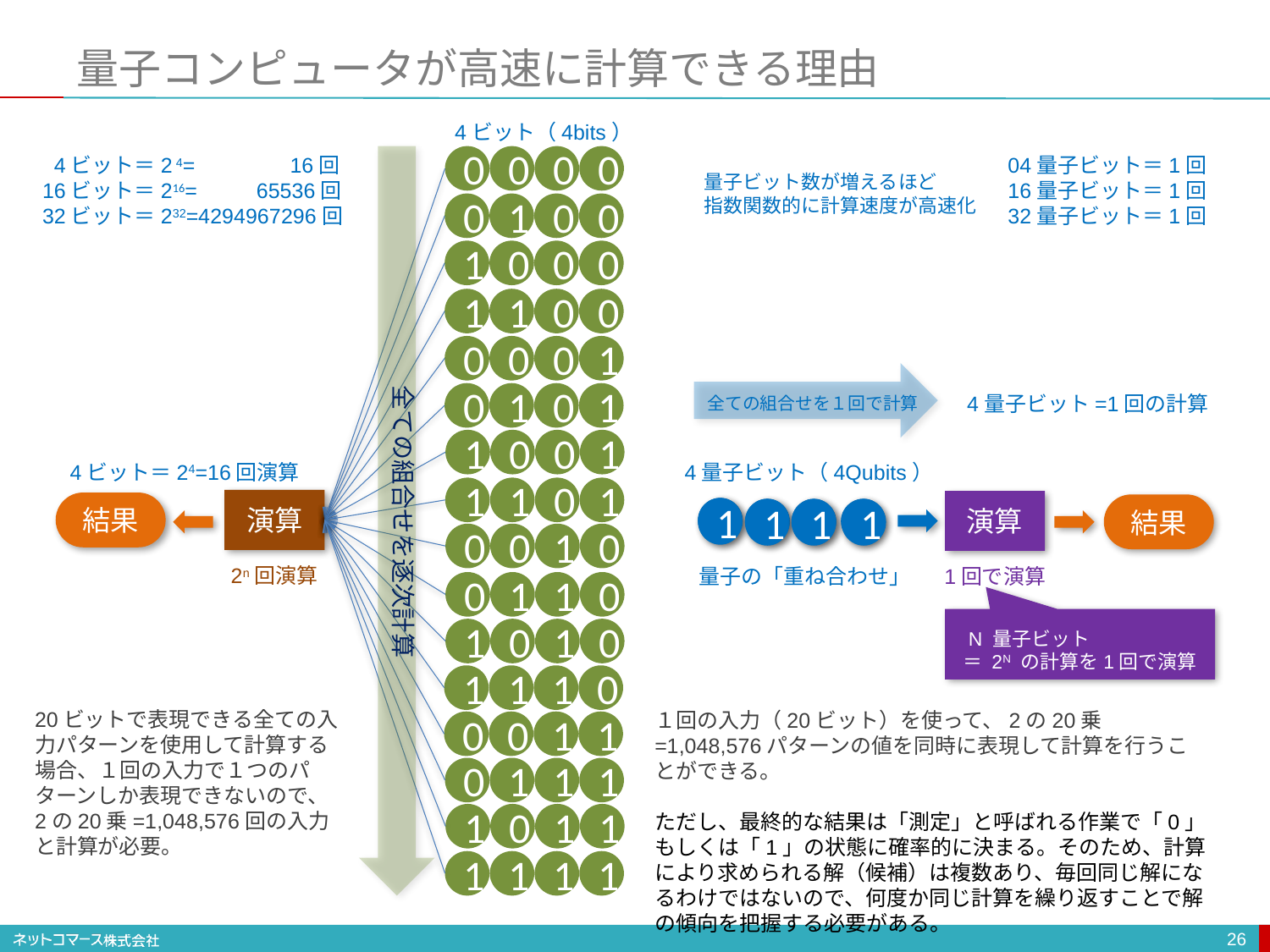

# 量子コンピュータが高速に計算できる理由
4ビット（4bits）
04ビット＝2 4=0000000016回
16ビット＝216=0000065536回
32ビット＝232=4294967296回
04量子ビット＝1回
16量子ビット＝1回
32量子ビット＝1回

0
0
0
0
量子ビット数が増えるほど
指数関数的に計算速度が高速化
0
1
0
0
1
0
0
0
1
1
0
0
0
0
0
1

全ての組合せを逐次計算
0
1
0
1
4量子ビット=1回の計算
全ての組合せを１回で計算
1
0
0
1
4ビット＝24=16回演算
4量子ビット（4Qubits）
1
1
0
1
演算
演算
結果
結果
1
0
1
1
1
0
0
0

0
0
1
0
2n回演算
量子の「重ね合わせ」
1回で演算
0
1
1
0
  N 量子ビット
＝ 2N の計算を1回で演算
1
0
1
0
1
1
1
0
20ビットで表現できる全ての入力パターンを使用して計算する場合、１回の入力で１つのパターンしか表現できないので、2の20乗=1,048,576回の入力と計算が必要。
１回の入力（20ビット）を使って、2の20乗=1,048,576パターンの値を同時に表現して計算を行うことができる。

ただし、最終的な結果は「測定」と呼ばれる作業で「0」もしくは「1」の状態に確率的に決まる。そのため、計算により求められる解（候補）は複数あり、毎回同じ解になるわけではないので、何度か同じ計算を繰り返すことで解の傾向を把握する必要がある。
0
0
1
1
0
1
1
1
1
0
1
1
1
1
1
1
26